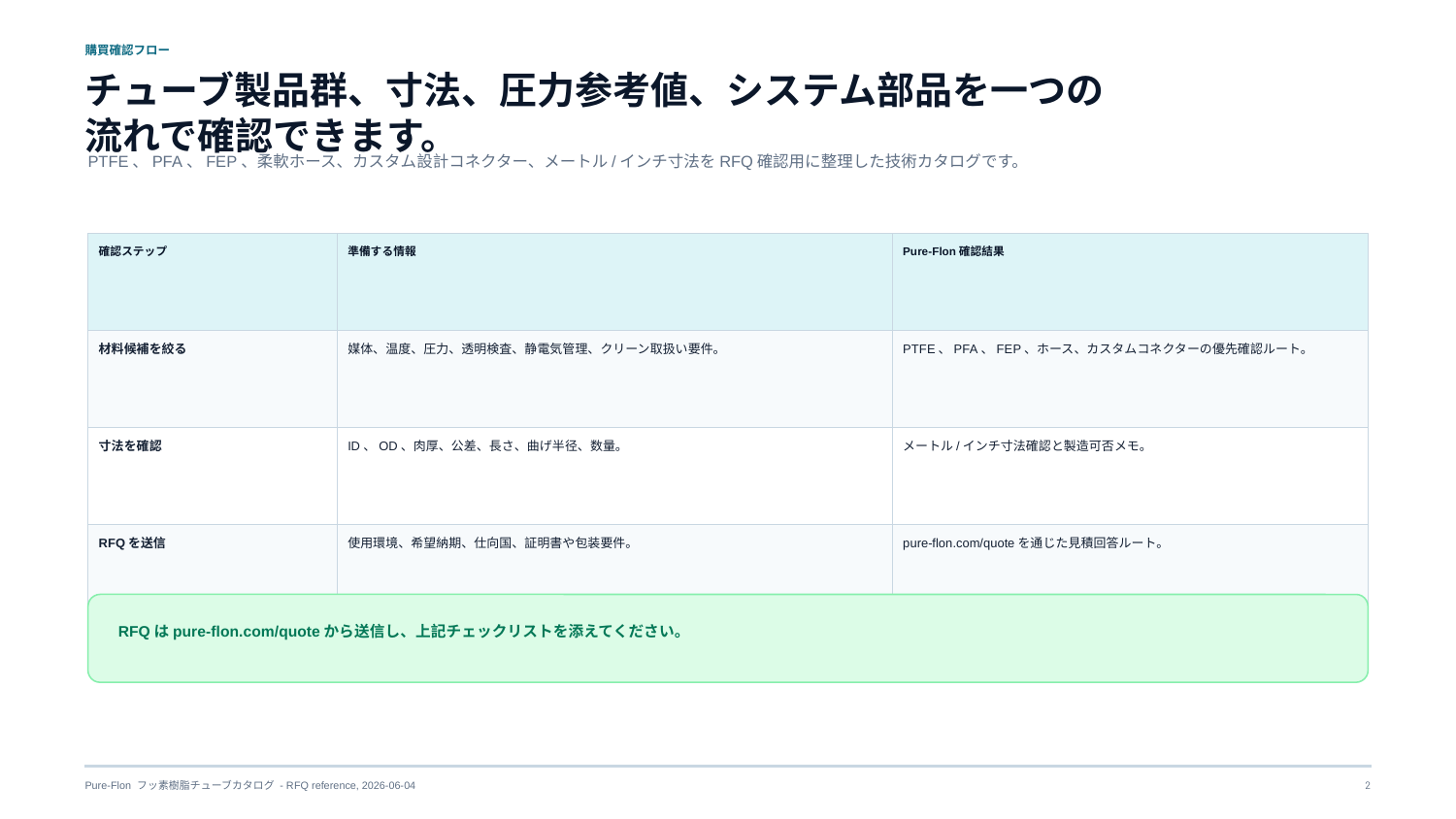

購買確認フロー
チューブ製品群、寸法、圧力参考値、システム部品を一つの流れで確認できます。
PTFE、PFA、FEP、柔軟ホース、カスタム設計コネクター、メートル/インチ寸法をRFQ確認用に整理した技術カタログです。

確認ステップ
準備する情報
Pure-Flon確認結果

材料候補を絞る
媒体、温度、圧力、透明検査、静電気管理、クリーン取扱い要件。
PTFE、PFA、FEP、ホース、カスタムコネクターの優先確認ルート。

寸法を確認
ID、OD、肉厚、公差、長さ、曲げ半径、数量。
メートル/インチ寸法確認と製造可否メモ。

RFQを送信
使用環境、希望納期、仕向国、証明書や包装要件。
pure-flon.com/quoteを通じた見積回答ルート。

RFQはpure-flon.com/quoteから送信し、上記チェックリストを添えてください。

Pure-Flon フッ素樹脂チューブカタログ - RFQ reference, 2026-06-04
2